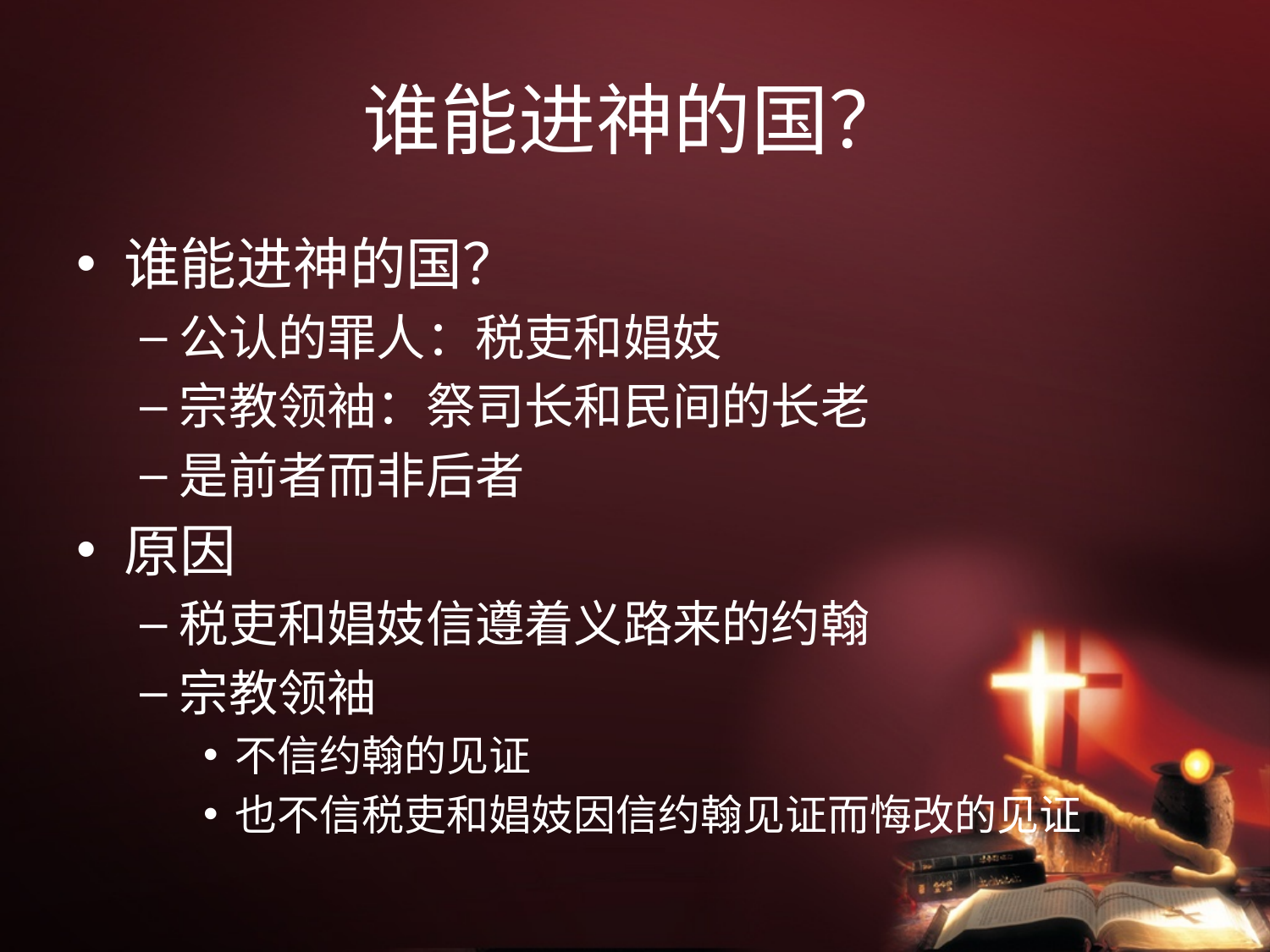

# 谁能进神的国？
谁能进神的国？
公认的罪人：税吏和娼妓
宗教领袖：祭司长和民间的长老
是前者而非后者
原因
税吏和娼妓信遵着义路来的约翰
宗教领袖
不信约翰的见证
也不信税吏和娼妓因信约翰见证而悔改的见证